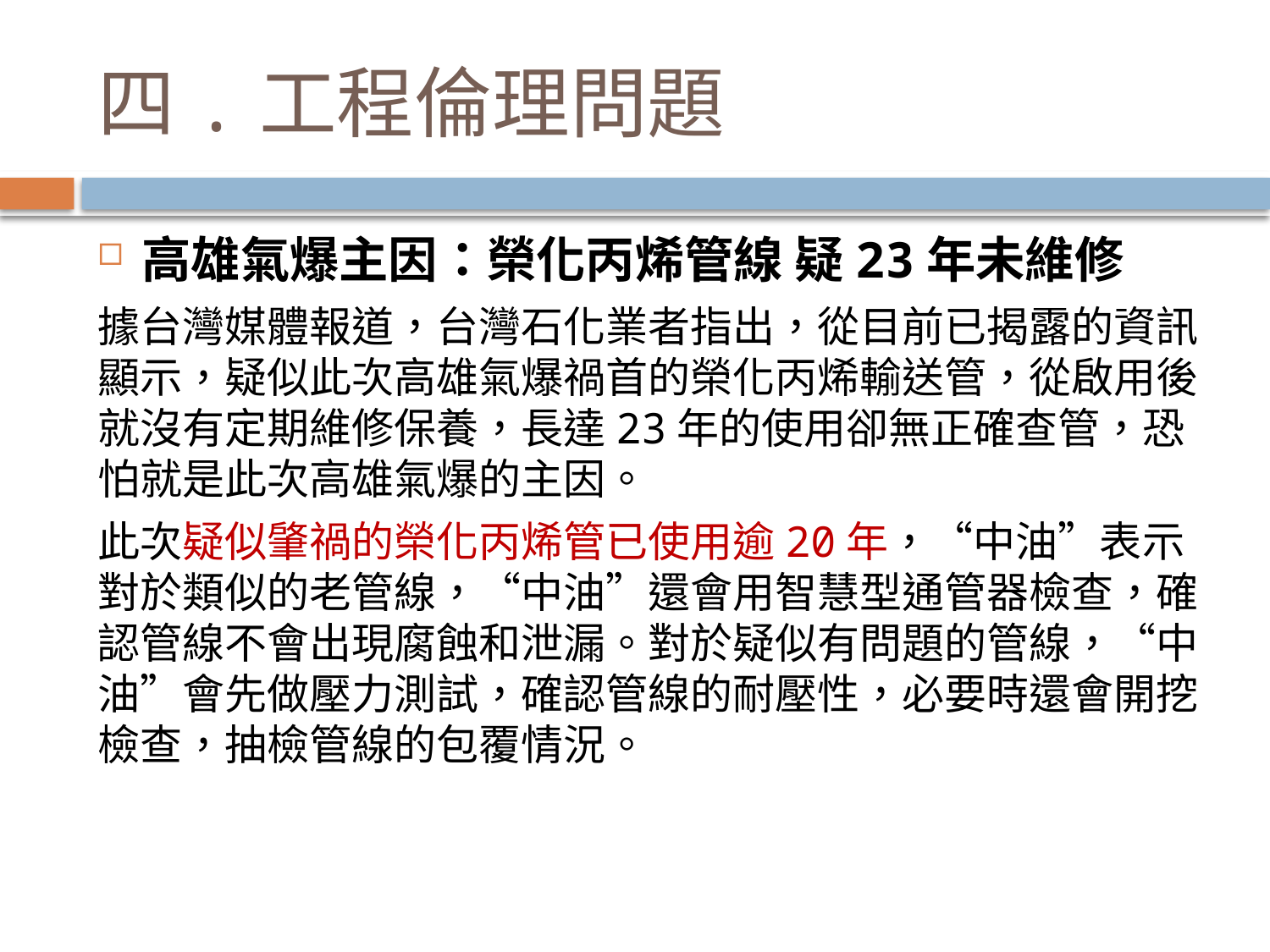

# 四.工程倫理問題
高雄氣爆主因：榮化丙烯管線 疑23年未維修
據台灣媒體報道，台灣石化業者指出，從目前已揭露的資訊顯示，疑似此次高雄氣爆禍首的榮化丙烯輸送管，從啟用後就沒有定期維修保養，長達23年的使用卻無正確查管，恐怕就是此次高雄氣爆的主因。
此次疑似肇禍的榮化丙烯管已使用逾20年，“中油”表示對於類似的老管線，“中油”還會用智慧型通管器檢查，確認管線不會出現腐蝕和泄漏。對於疑似有問題的管線，“中油”會先做壓力測試，確認管線的耐壓性，必要時還會開挖檢查，抽檢管線的包覆情況。